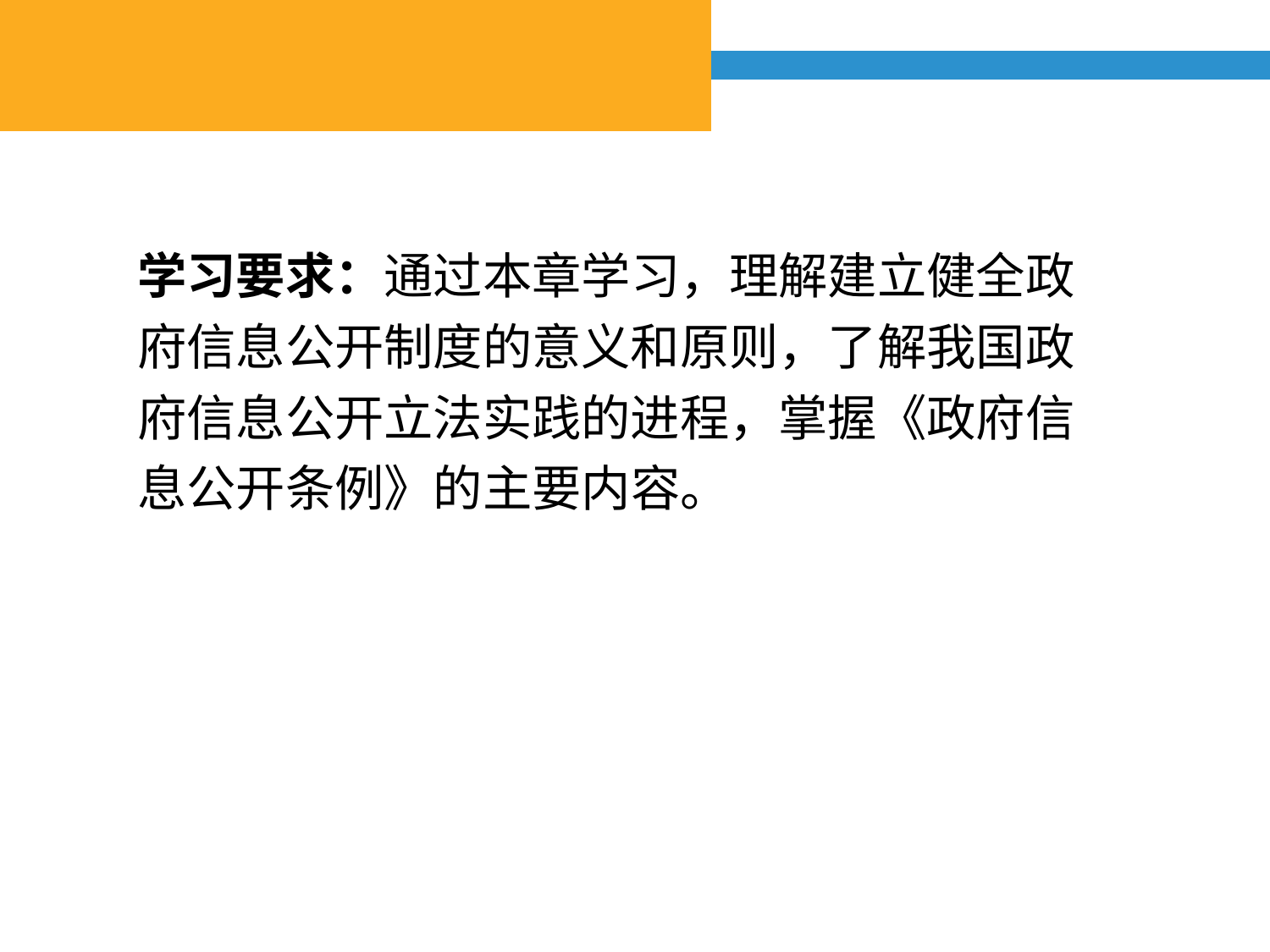

学习要求：通过本章学习，理解建立健全政府信息公开制度的意义和原则，了解我国政府信息公开立法实践的进程，掌握《政府信息公开条例》的主要内容。